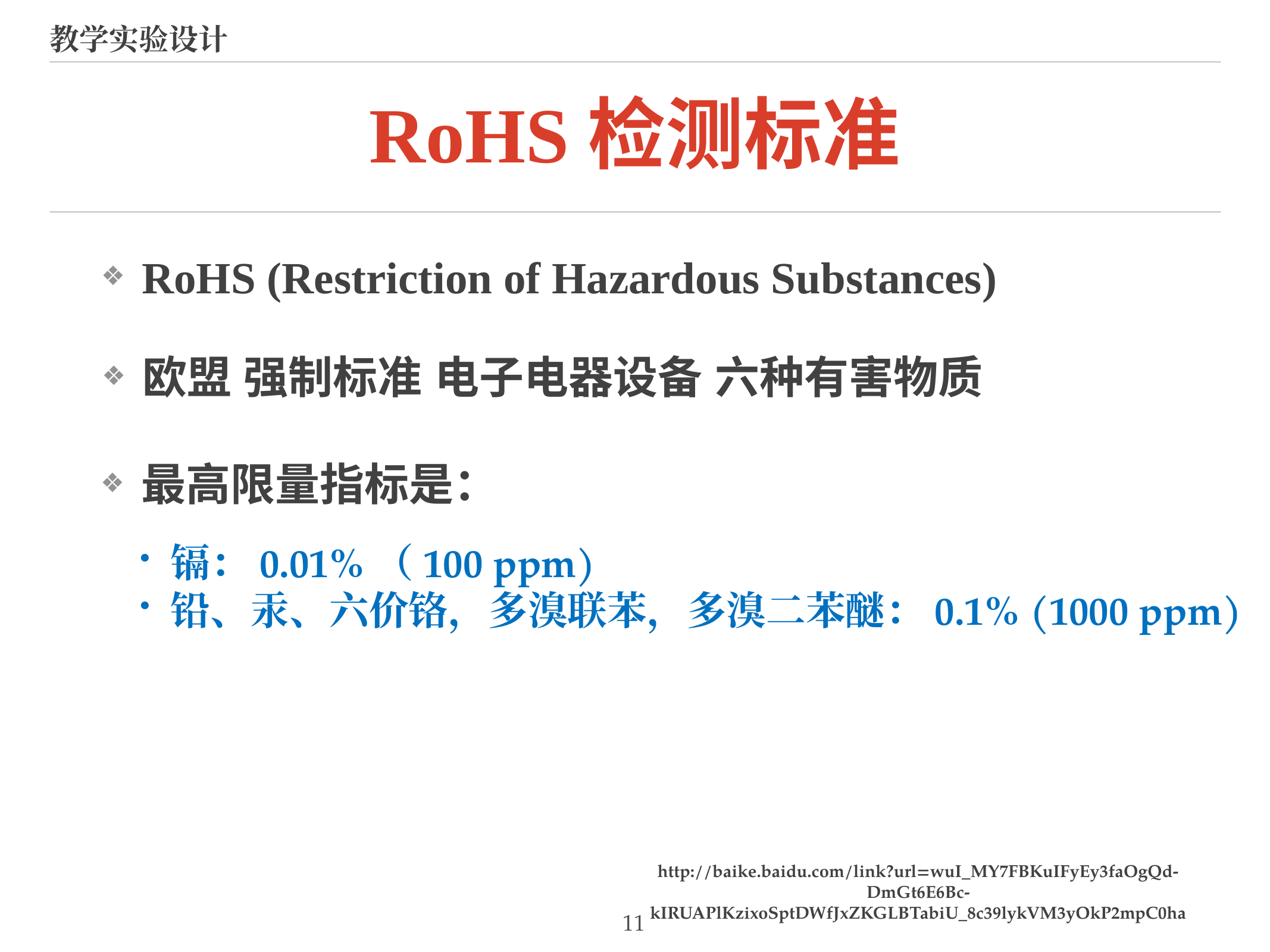

教学实验设计
# RoHS检测标准
RoHS (Restriction of Hazardous Substances)
欧盟 强制标准 电子电器设备 六种有害物质
最高限量指标是：
镉：0.01%（100 ppm)
铅、汞、六价铬，多溴联苯，多溴二苯醚：0.1% (1000 ppm)
http://baike.baidu.com/link?url=wuI_MY7FBKuIFyEy3faOgQd-DmGt6E6Bc-kIRUAPlKzixoSptDWfJxZKGLBTabiU_8c39lykVM3yOkP2mpC0ha
11